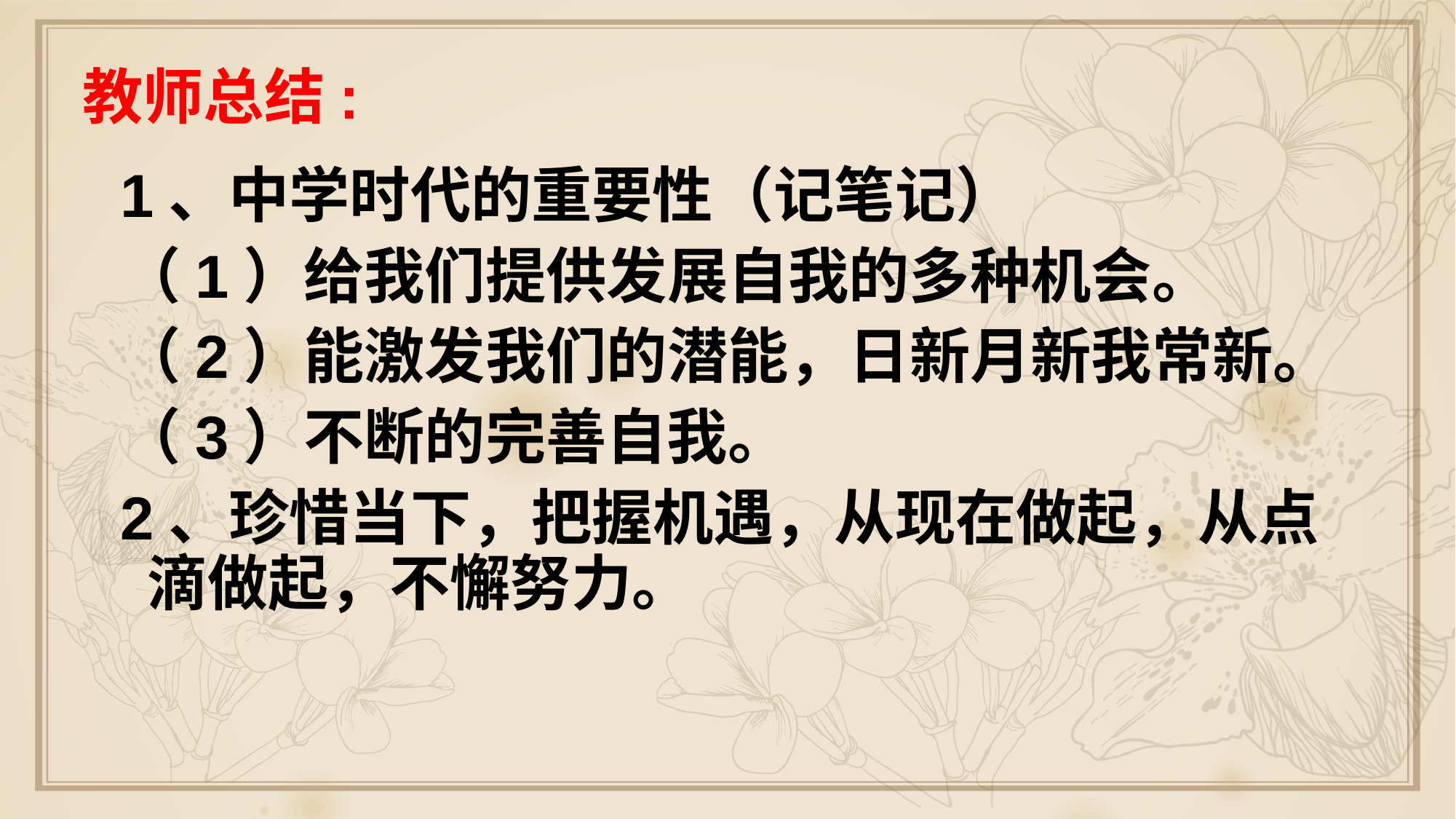

教师总结:
1、中学时代的重要性（记笔记）
（1）给我们提供发展自我的多种机会。
（2）能激发我们的潜能，日新月新我常新。
（3）不断的完善自我。
2、珍惜当下，把握机遇，从现在做起，从点滴做起，不懈努力。